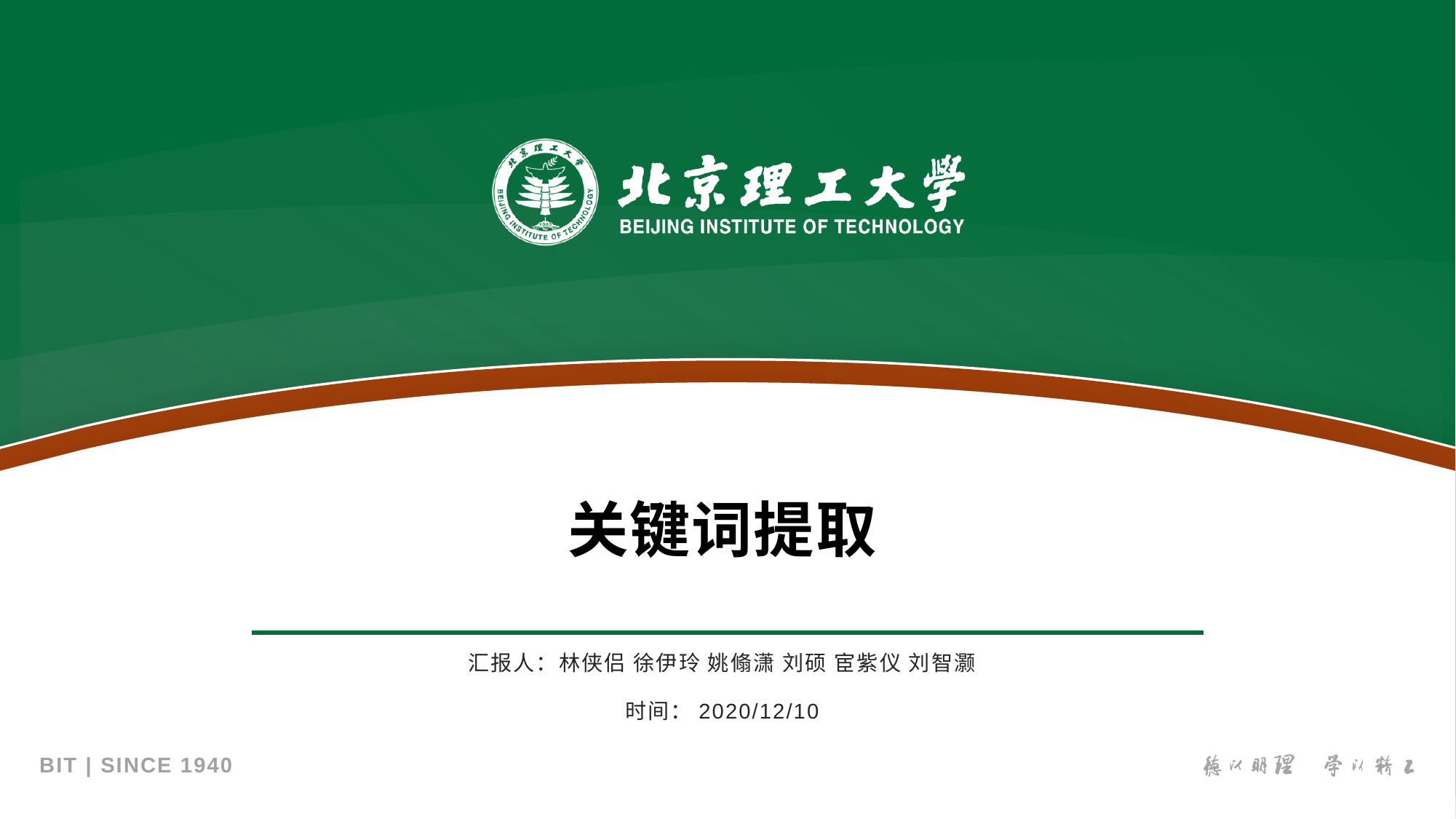

# 关键词提取
汇报人：林侠侣 徐伊玲 姚翛潇 刘硕 宦紫仪 刘智灏
时间：2020/12/10